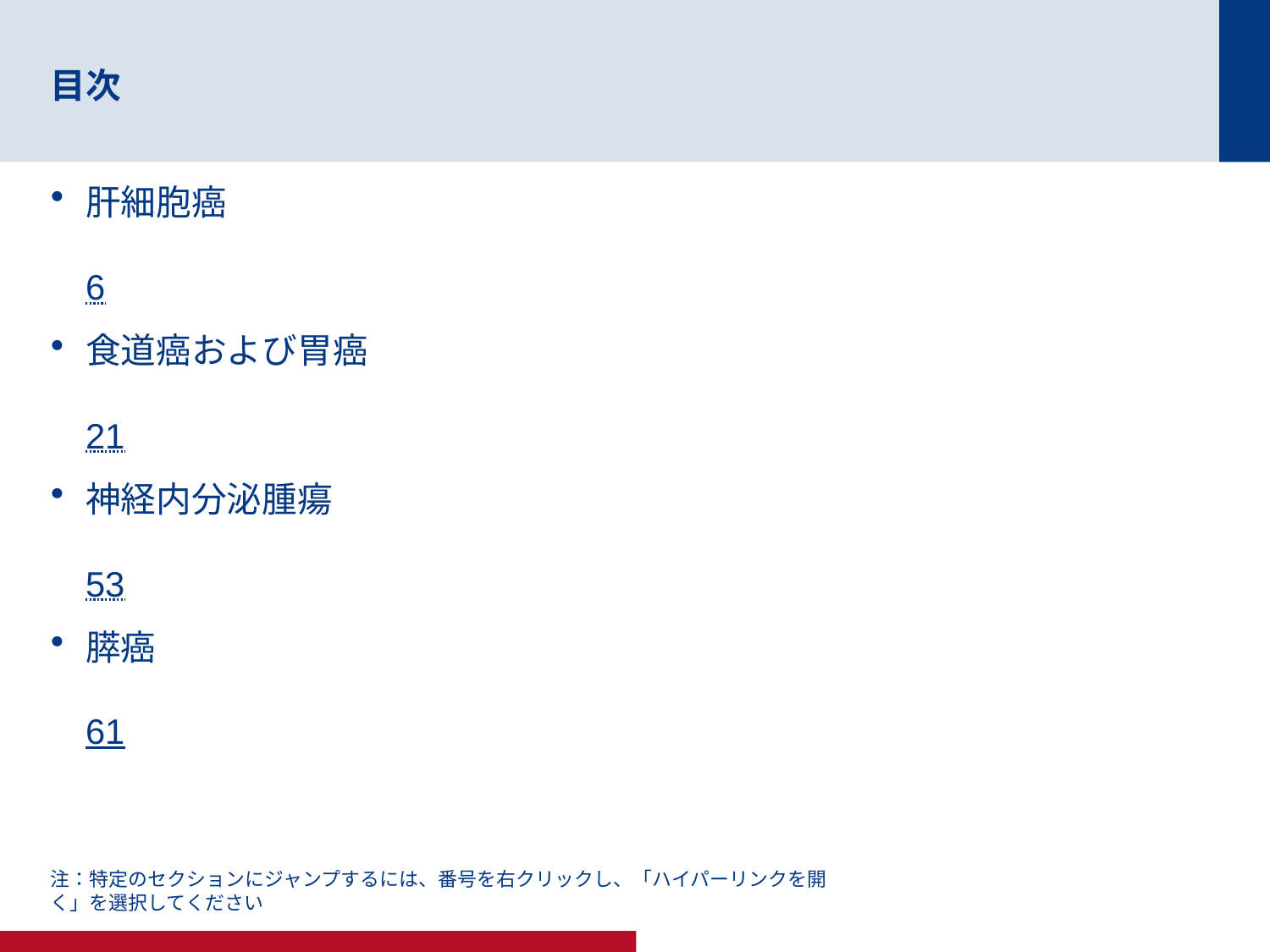

# 目次
肝細胞癌	6
食道癌および胃癌	21
神経内分泌腫瘍	53
膵癌	61
注：特定のセクションにジャンプするには、番号を右クリックし、「ハイパーリンクを開く」を選択してください